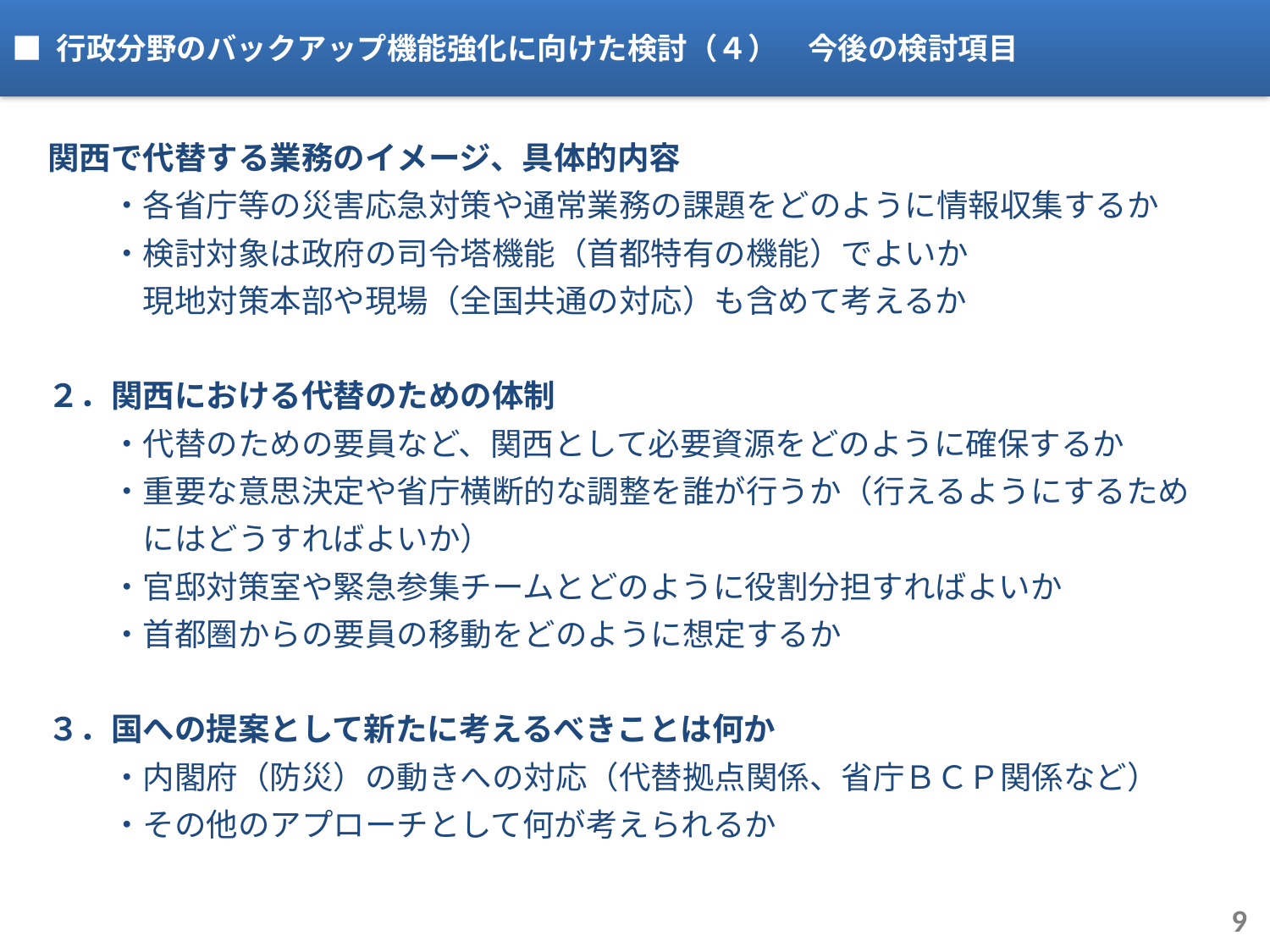

■ 行政分野のバックアップ機能強化に向けた検討（４）　今後の検討項目
関西で代替する業務のイメージ、具体的内容
　　・各省庁等の災害応急対策や通常業務の課題をどのように情報収集するか
　　・検討対象は政府の司令塔機能（首都特有の機能）でよいか
　　　現地対策本部や現場（全国共通の対応）も含めて考えるか

２．関西における代替のための体制
　　・代替のための要員など、関西として必要資源をどのように確保するか
　　・重要な意思決定や省庁横断的な調整を誰が行うか（行えるようにするため
　　　にはどうすればよいか）
　　・官邸対策室や緊急参集チームとどのように役割分担すればよいか
　　・首都圏からの要員の移動をどのように想定するか

３．国への提案として新たに考えるべきことは何か
　　・内閣府（防災）の動きへの対応（代替拠点関係、省庁ＢＣＰ関係など）
　　・その他のアプローチとして何が考えられるか

9